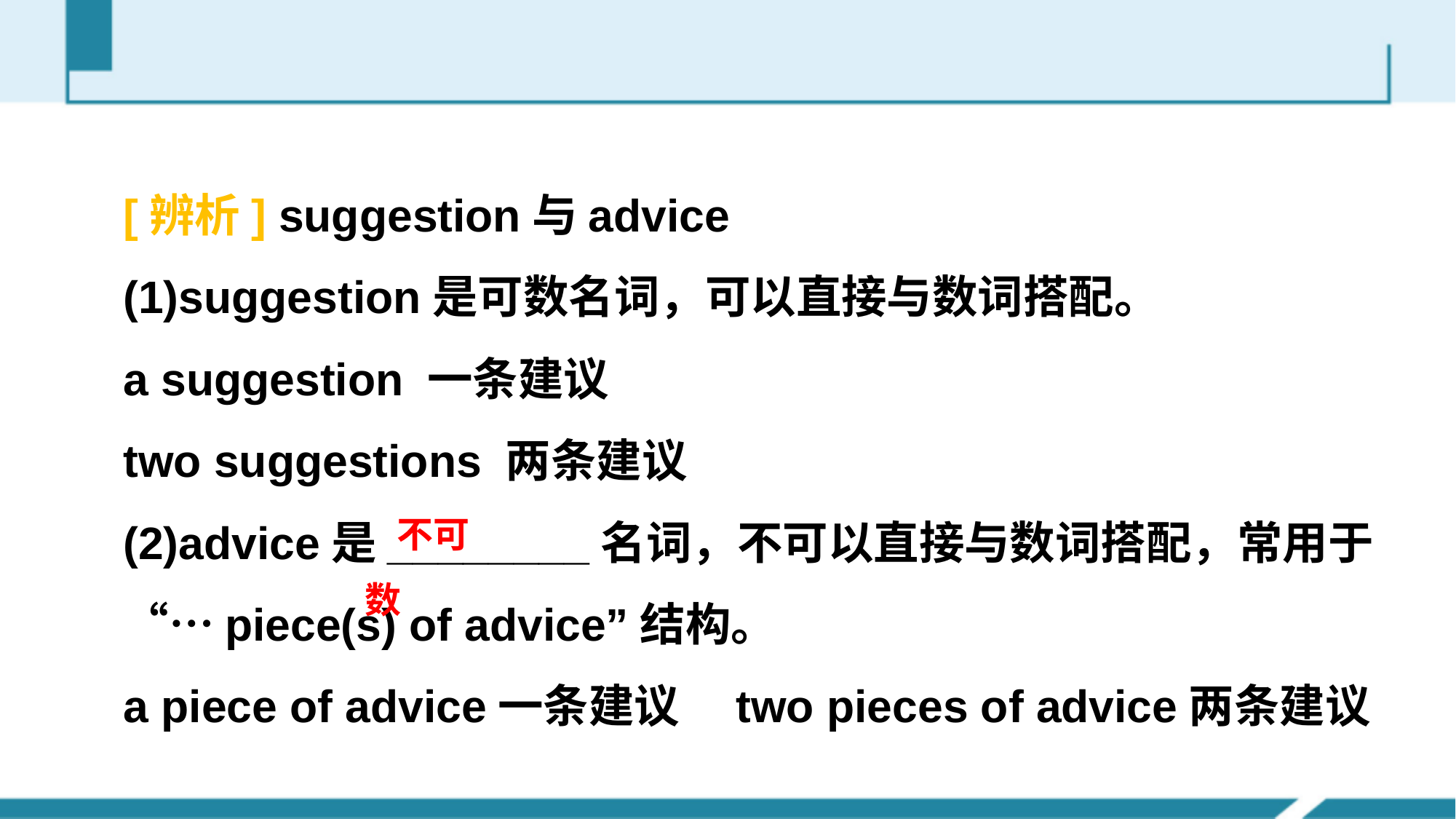

#
[辨析] suggestion与advice
(1)suggestion是可数名词，可以直接与数词搭配。
a suggestion 一条建议
two suggestions 两条建议
(2)advice是________名词，不可以直接与数词搭配，常用于“…piece(s) of advice”结构。
a piece of advice一条建议　two pieces of advice两条建议
不可数